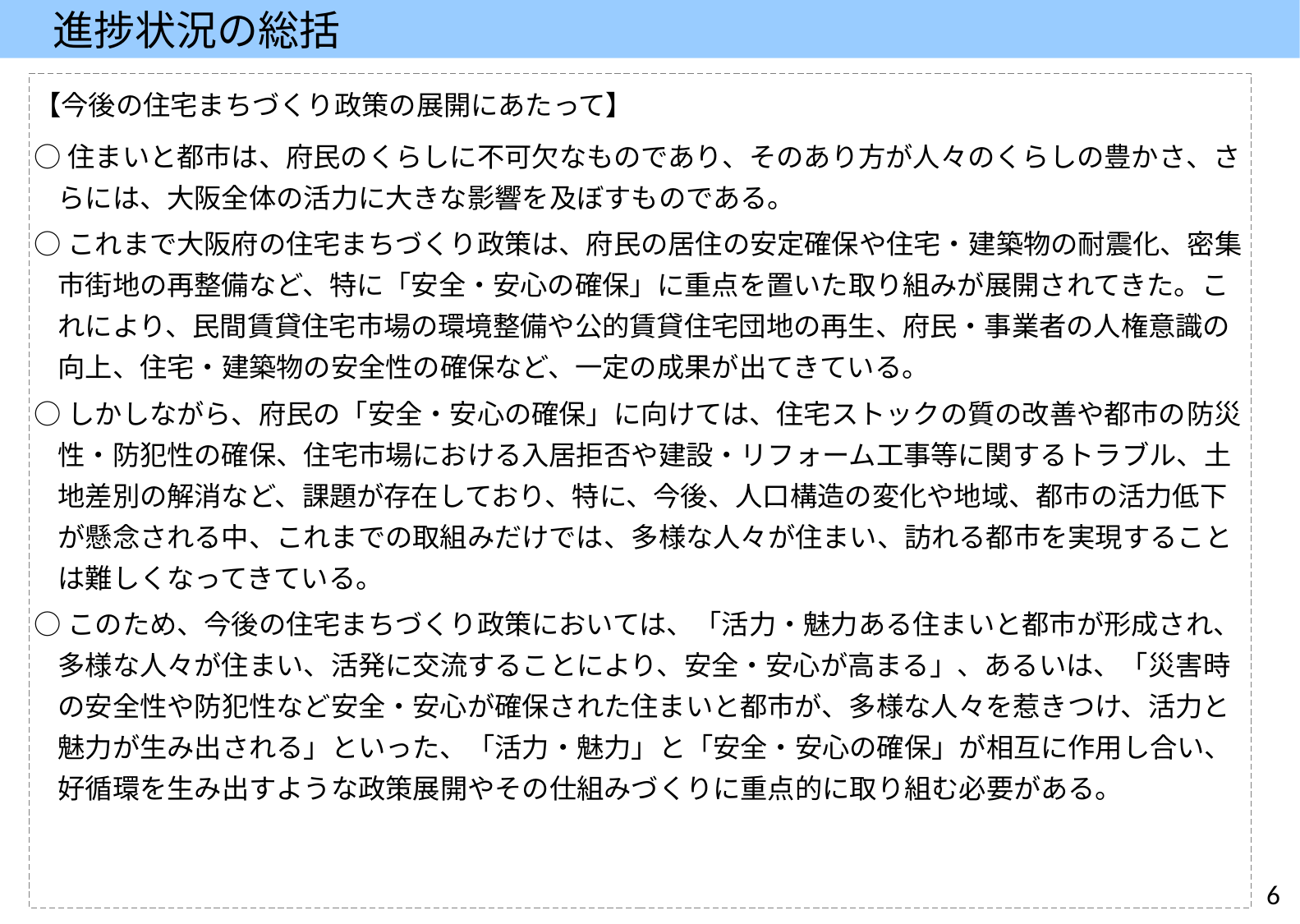

進捗状況の総括
【今後の住宅まちづくり政策の展開にあたって】
○住まいと都市は、府民のくらしに不可欠なものであり、そのあり方が人々のくらしの豊かさ、さらには、大阪全体の活力に大きな影響を及ぼすものである。
○これまで大阪府の住宅まちづくり政策は、府民の居住の安定確保や住宅・建築物の耐震化、密集市街地の再整備など、特に「安全・安心の確保」に重点を置いた取り組みが展開されてきた。これにより、民間賃貸住宅市場の環境整備や公的賃貸住宅団地の再生、府民・事業者の人権意識の向上、住宅・建築物の安全性の確保など、一定の成果が出てきている。
○しかしながら、府民の「安全・安心の確保」に向けては、住宅ストックの質の改善や都市の防災性・防犯性の確保、住宅市場における入居拒否や建設・リフォーム工事等に関するトラブル、土地差別の解消など、課題が存在しており、特に、今後、人口構造の変化や地域、都市の活力低下が懸念される中、これまでの取組みだけでは、多様な人々が住まい、訪れる都市を実現することは難しくなってきている。
○このため、今後の住宅まちづくり政策においては、「活力・魅力ある住まいと都市が形成され、多様な人々が住まい、活発に交流することにより、安全・安心が高まる」、あるいは、「災害時の安全性や防犯性など安全・安心が確保された住まいと都市が、多様な人々を惹きつけ、活力と魅力が生み出される」といった、「活力・魅力」と「安全・安心の確保」が相互に作用し合い、好循環を生み出すような政策展開やその仕組みづくりに重点的に取り組む必要がある。
6